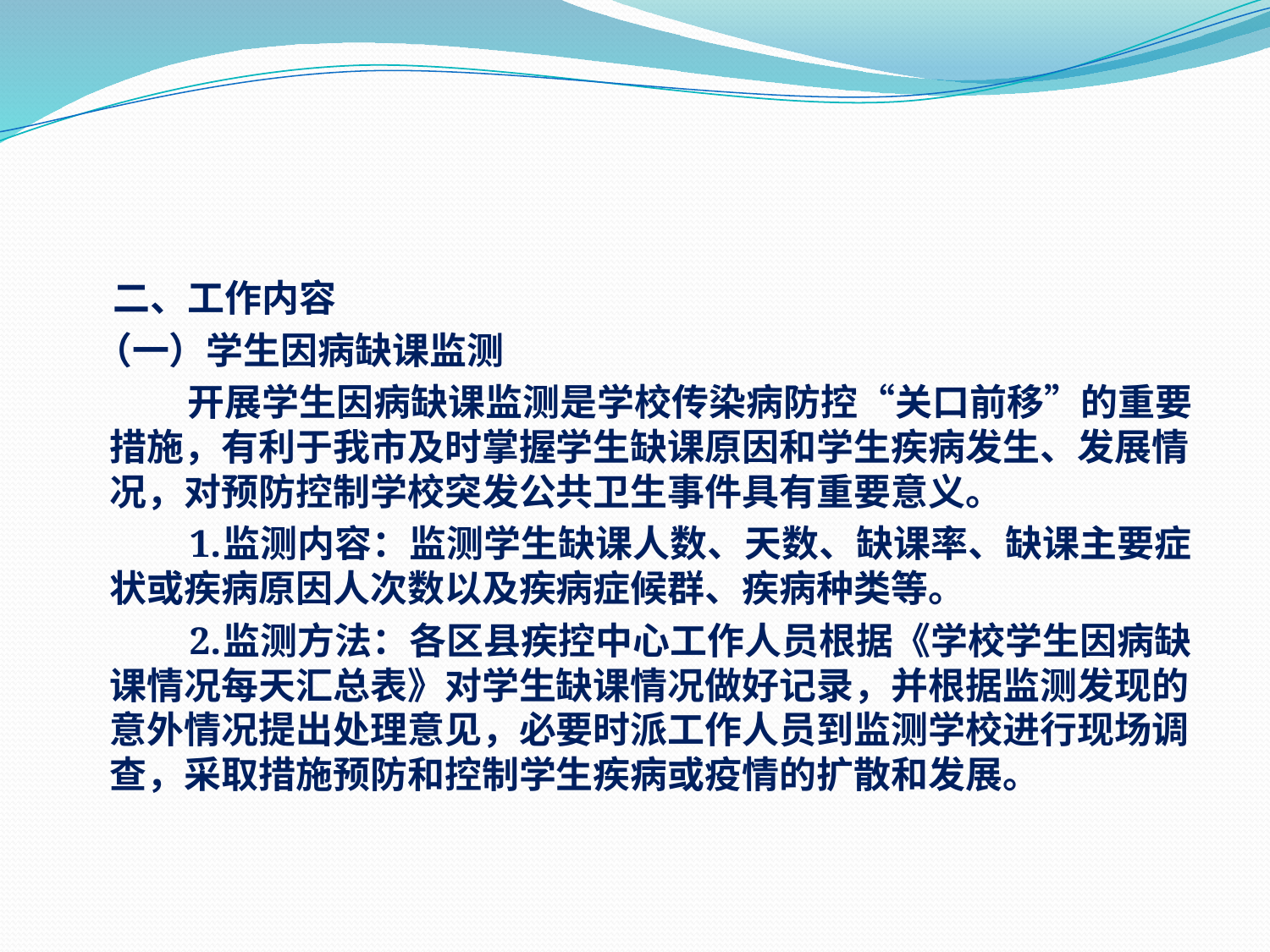

#
　二、工作内容
  （一）学生因病缺课监测
　　　开展学生因病缺课监测是学校传染病防控“关口前移”的重要措施，有利于我市及时掌握学生缺课原因和学生疾病发生、发展情况，对预防控制学校突发公共卫生事件具有重要意义。
　　　1.监测内容：监测学生缺课人数、天数、缺课率、缺课主要症状或疾病原因人次数以及疾病症候群、疾病种类等。
　　　2.监测方法：各区县疾控中心工作人员根据《学校学生因病缺课情况每天汇总表》对学生缺课情况做好记录，并根据监测发现的意外情况提出处理意见，必要时派工作人员到监测学校进行现场调查，采取措施预防和控制学生疾病或疫情的扩散和发展。